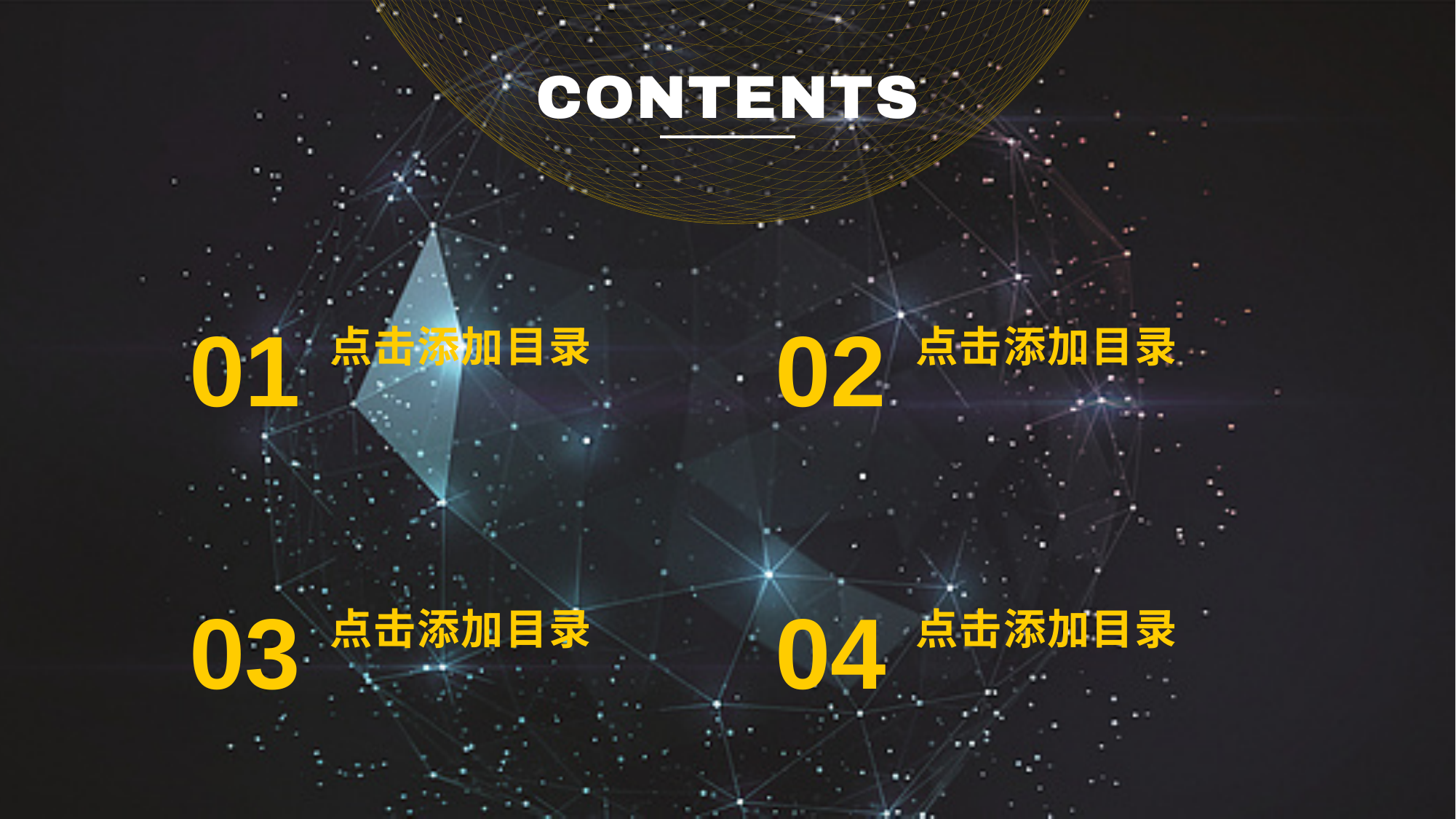

01

01
01
01

CONTENTS
01
02
点击添加目录
点击添加目录
03
04
点击添加目录
点击添加目录